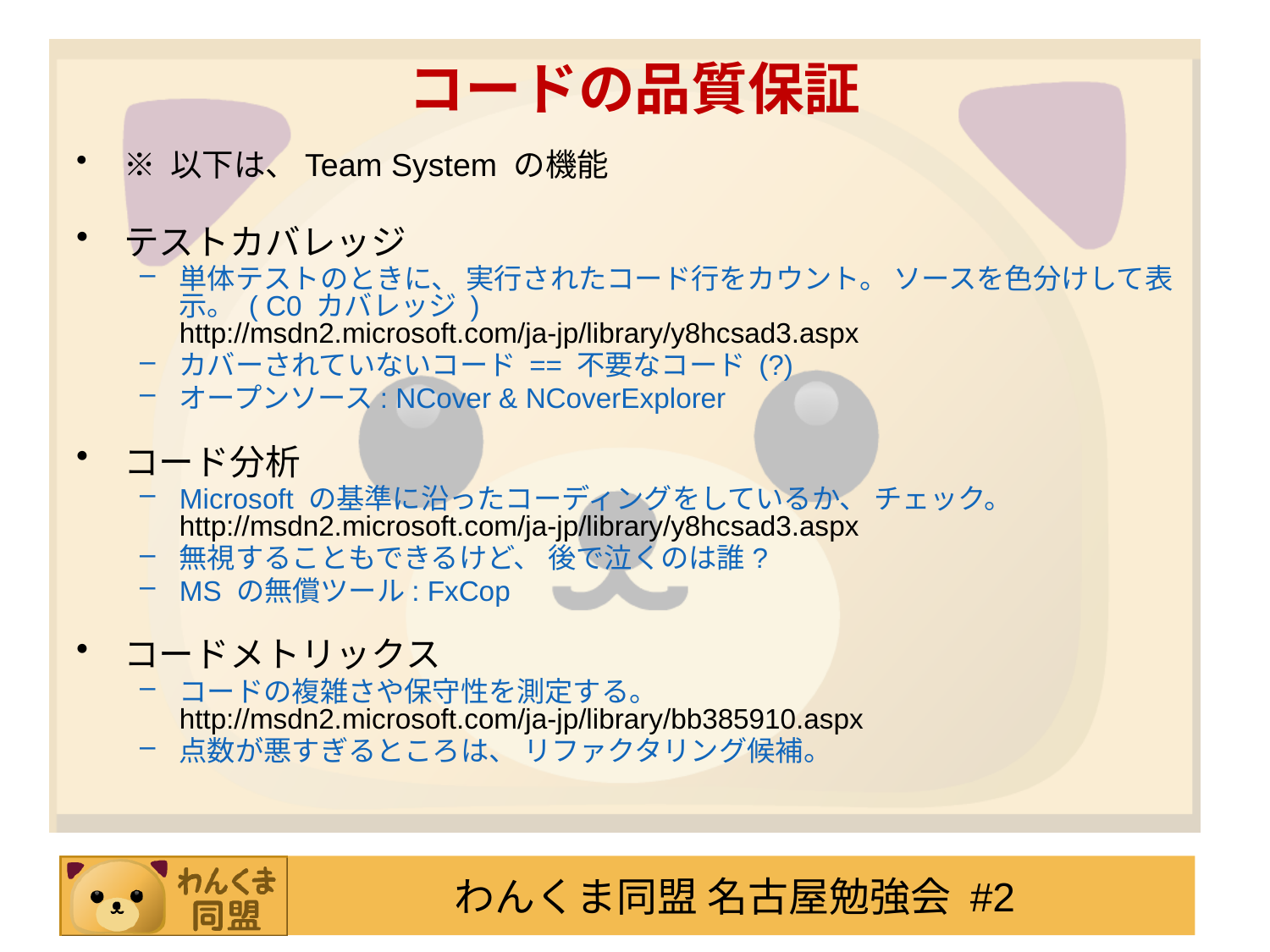

コードの品質保証
※ 以下は、Team System の機能
テストカバレッジ
単体テストのときに、 実行されたコード行をカウント。 ソースを色分けして表示。 ( C0 カバレッジ )
http://msdn2.microsoft.com/ja-jp/library/y8hcsad3.aspx
カバーされていないコード == 不要なコード (?)
オープンソース: NCover & NCoverExplorer
コード分析
Microsoft の基準に沿ったコーディングをしているか、 チェック。
http://msdn2.microsoft.com/ja-jp/library/y8hcsad3.aspx
無視することもできるけど、 後で泣くのは誰?
MS の無償ツール: FxCop
コードメトリックス
コードの複雑さや保守性を測定する。
http://msdn2.microsoft.com/ja-jp/library/bb385910.aspx
点数が悪すぎるところは、 リファクタリング候補。